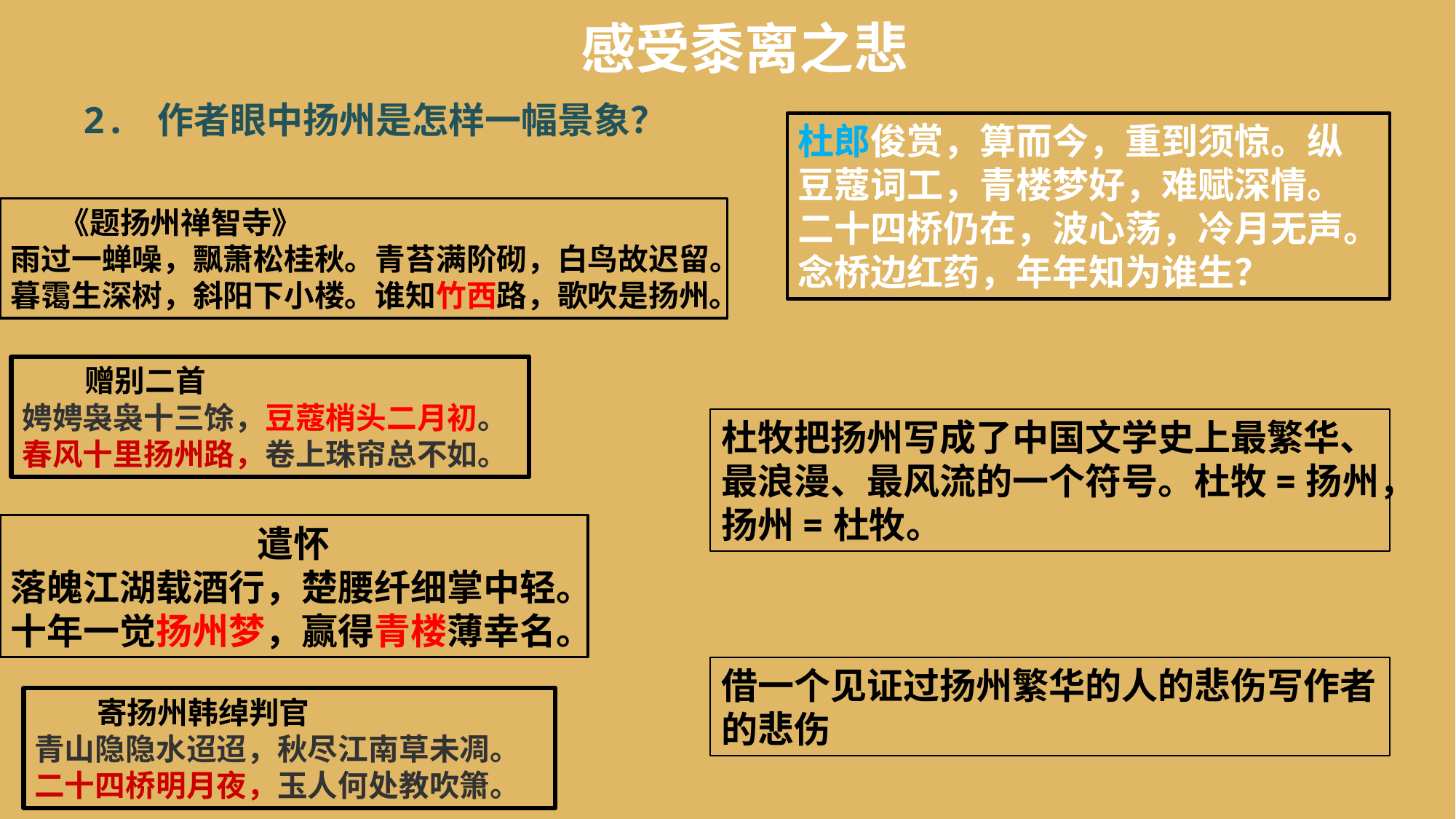

感受黍离之悲
2. 作者眼中扬州是怎样一幅景象？
杜郎俊赏，算而今，重到须惊。纵豆蔻词工，青楼梦好，难赋深情。二十四桥仍在，波心荡，冷月无声。念桥边红药，年年知为谁生？
      《题扬州禅智寺》
雨过一蝉噪，飘萧松桂秋。青苔满阶砌，白鸟故迟留。
暮霭生深树，斜阳下小楼。谁知竹西路，歌吹是扬州。
        赠别二首
娉娉袅袅十三馀，豆蔻梢头二月初。
春风十里扬州路，卷上珠帘总不如。
杜牧把扬州写成了中国文学史上最繁华、最浪漫、最风流的一个符号。杜牧=扬州，扬州=杜牧。
遣怀
落魄江湖载酒行，楚腰纤细掌中轻。
十年一觉扬州梦，赢得青楼薄幸名。
借一个见证过扬州繁华的人的悲伤写作者的悲伤
        寄扬州韩绰判官
青山隐隐水迢迢，秋尽江南草未凋。
二十四桥明月夜，玉人何处教吹箫。